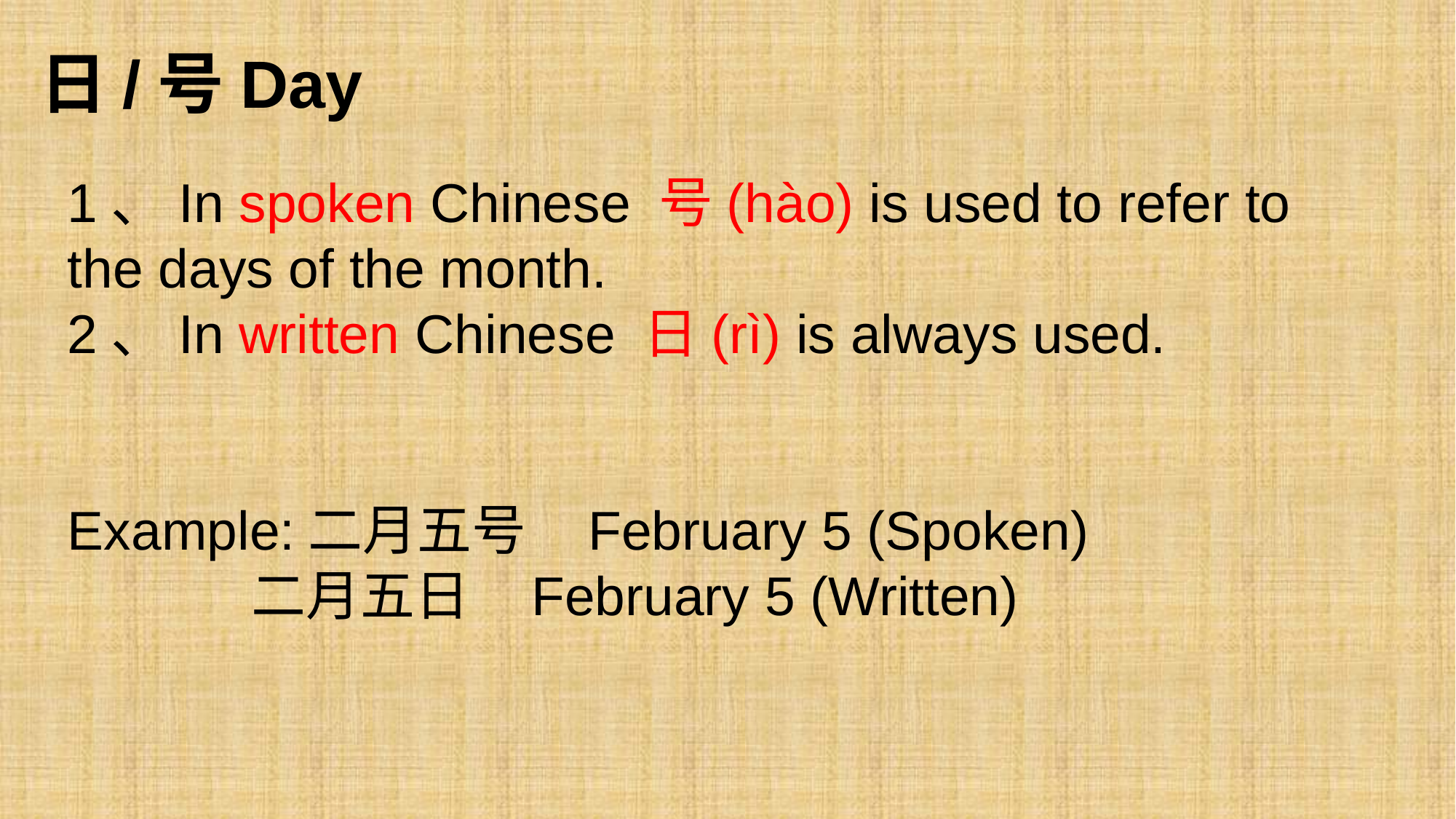

日/号Day

1、In spoken Chinese 号(hào) is used to refer to the days of the month.
2、In written Chinese 日(rì) is always used.

Example:二月五号    February 5 (Spoken)
              二月五日    February 5 (Written)